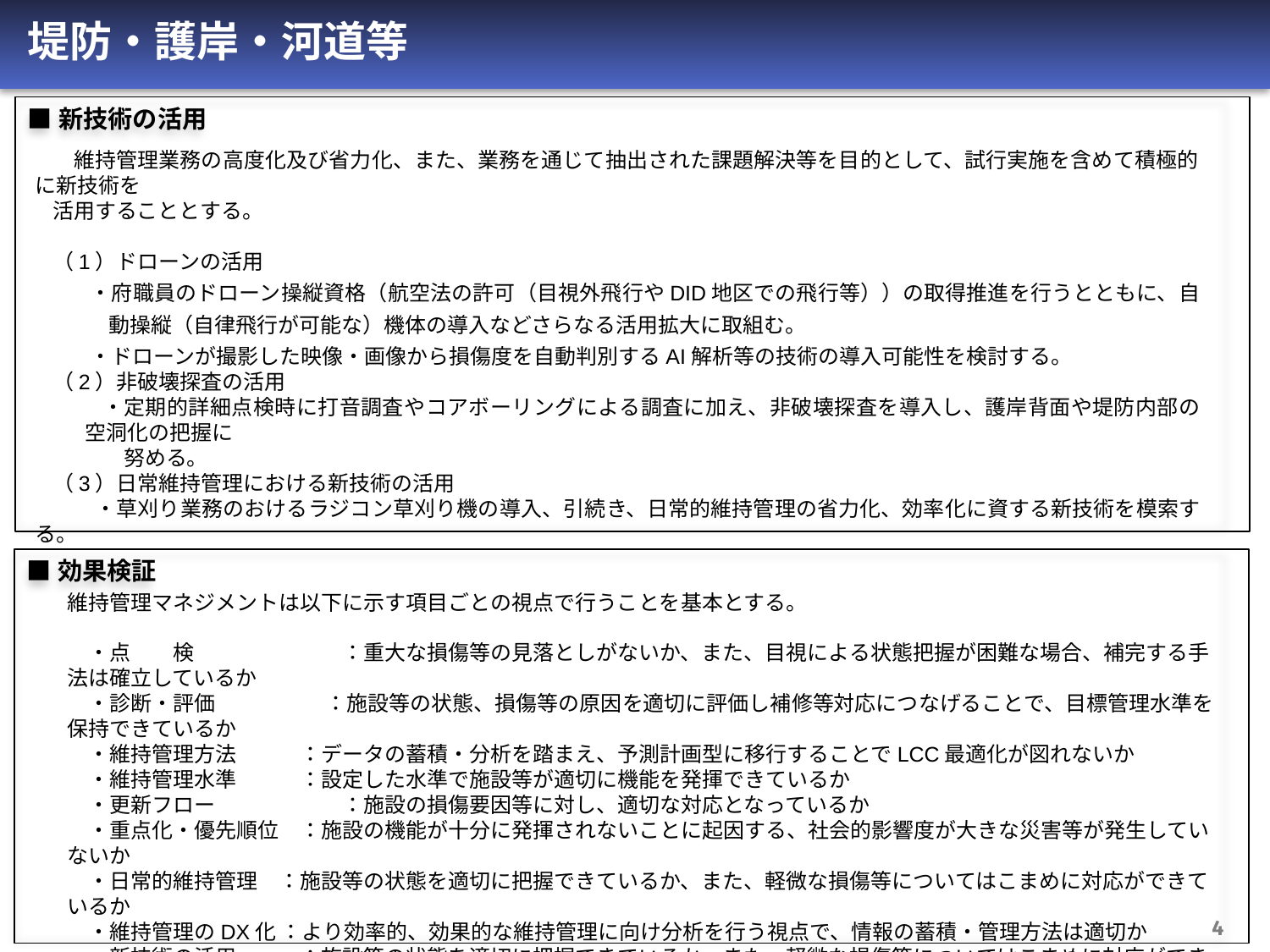

堤防・護岸・河道等
■新技術の活用
　維持管理業務の高度化及び省力化、また、業務を通じて抽出された課題解決等を目的として、試行実施を含めて積極的に新技術を
活用することとする。

（1）ドローンの活用
・府職員のドローン操縦資格（航空法の許可（目視外飛行やDID地区での飛行等））の取得推進を行うとともに、自動操縦（自律飛行が可能な）機体の導入などさらなる活⽤拡⼤に取組む。
・ドローンが撮影した映像・画像から損傷度を⾃動判別するAI解析等の技術の導⼊可能性を検討する。
（2）非破壊探査の活用
・定期的詳細点検時に打音調査やコアボーリングによる調査に加え、非破壊探査を導入し、護岸背面や堤防内部の空洞化の把握に
　努める。
（3）日常維持管理における新技術の活用
　　・草刈り業務のおけるラジコン草刈り機の導入、引続き、日常的維持管理の省力化、効率化に資する新技術を模索する。
■効果検証
維持管理マネジメントは以下に示す項目ごとの視点で行うことを基本とする。

　・点　　検　　　　　　　：重大な損傷等の見落としがないか、また、目視による状態把握が困難な場合、補完する手法は確立しているか
　・診断・評価　　　　 　：施設等の状態、損傷等の原因を適切に評価し補修等対応につなげることで、目標管理水準を保持できているか
　・維持管理方法　　　：データの蓄積・分析を踏まえ、予測計画型に移行することでLCC最適化が図れないか
　・維持管理水準　　　：設定した水準で施設等が適切に機能を発揮できているか
　・更新フロー　　　　　　：施設の損傷要因等に対し、適切な対応となっているか
　・重点化・優先順位　：施設の機能が十分に発揮されないことに起因する、社会的影響度が大きな災害等が発生していないか
　・日常的維持管理　：施設等の状態を適切に把握できているか、また、軽微な損傷等についてはこまめに対応ができているか
　・維持管理のDX化 ：より効率的、効果的な維持管理に向け分析を行う視点で、情報の蓄積・管理方法は適切か
　・新技術の活用　　　：施設等の状態を適切に把握できているか、また、軽微な損傷等についてはこまめに対応ができているか
4